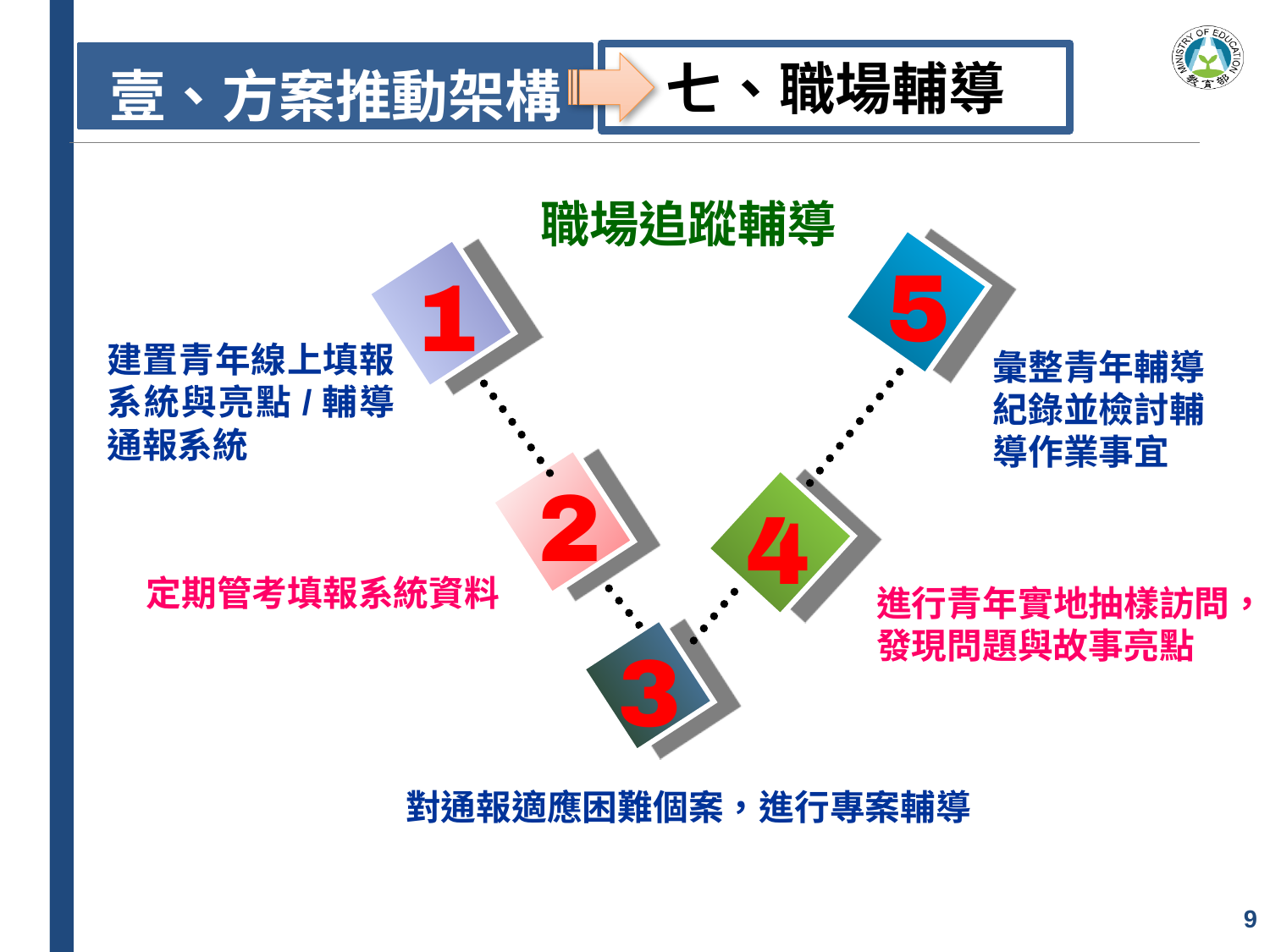

壹、方案推動架構
七、職場輔導

職場追蹤輔導
5

1

建置青年線上填報系統與亮點/輔導通報系統
彙整青年輔導紀錄並檢討輔導作業事宜

2

4

定期管考填報系統資料
進行青年實地抽樣訪問，發現問題與故事亮點

3

對通報適應困難個案，進行專案輔導
9